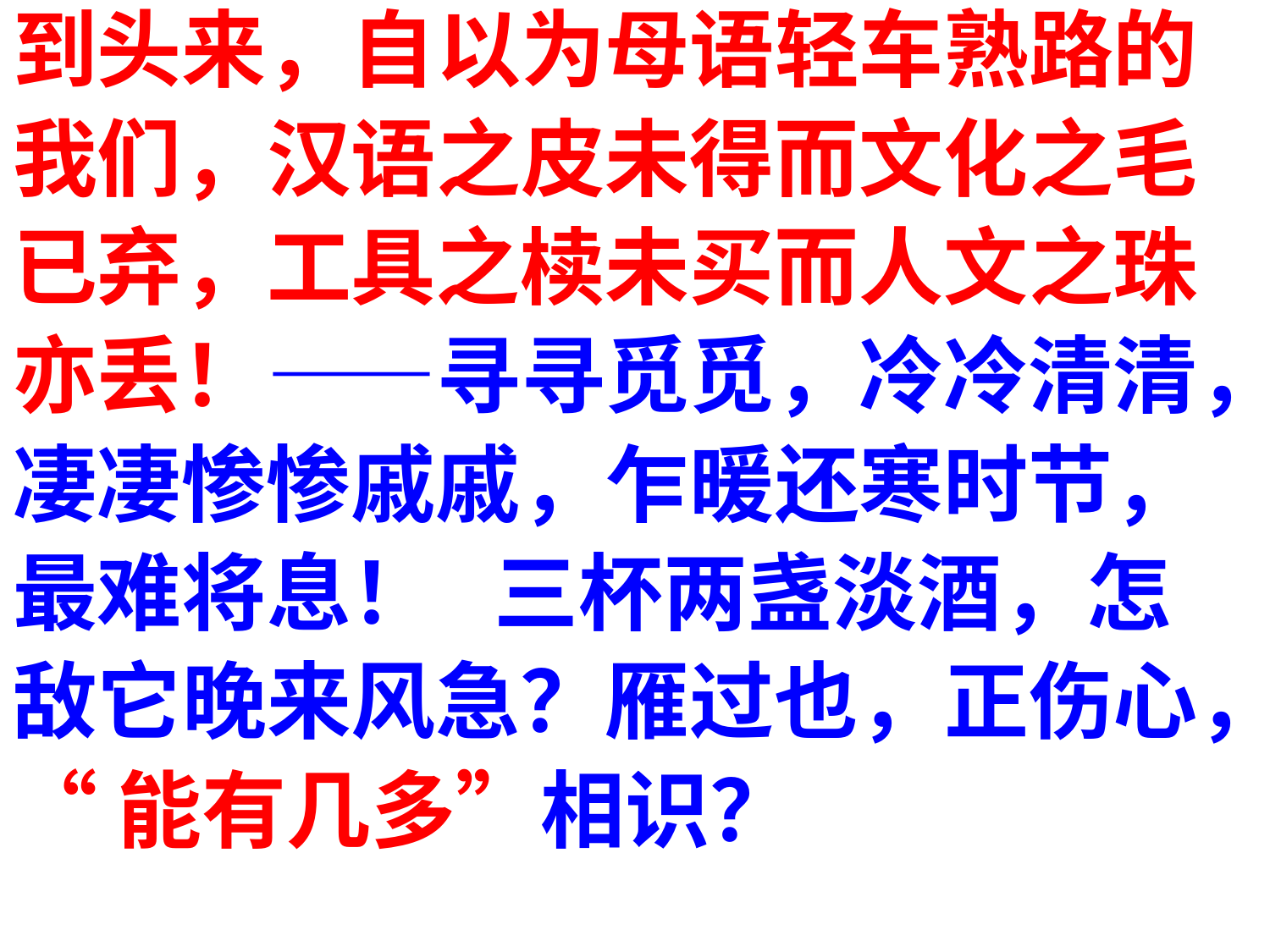

到头来，自以为母语轻车熟路的
我们，汉语之皮未得而文化之毛
已弃，工具之椟未买而人文之珠
亦丢！——寻寻觅觅，冷冷清清，
凄凄惨惨戚戚，乍暖还寒时节，
最难将息！   三杯两盏淡酒，怎
敌它晚来风急？雁过也，正伤心，
“能有几多”相识？